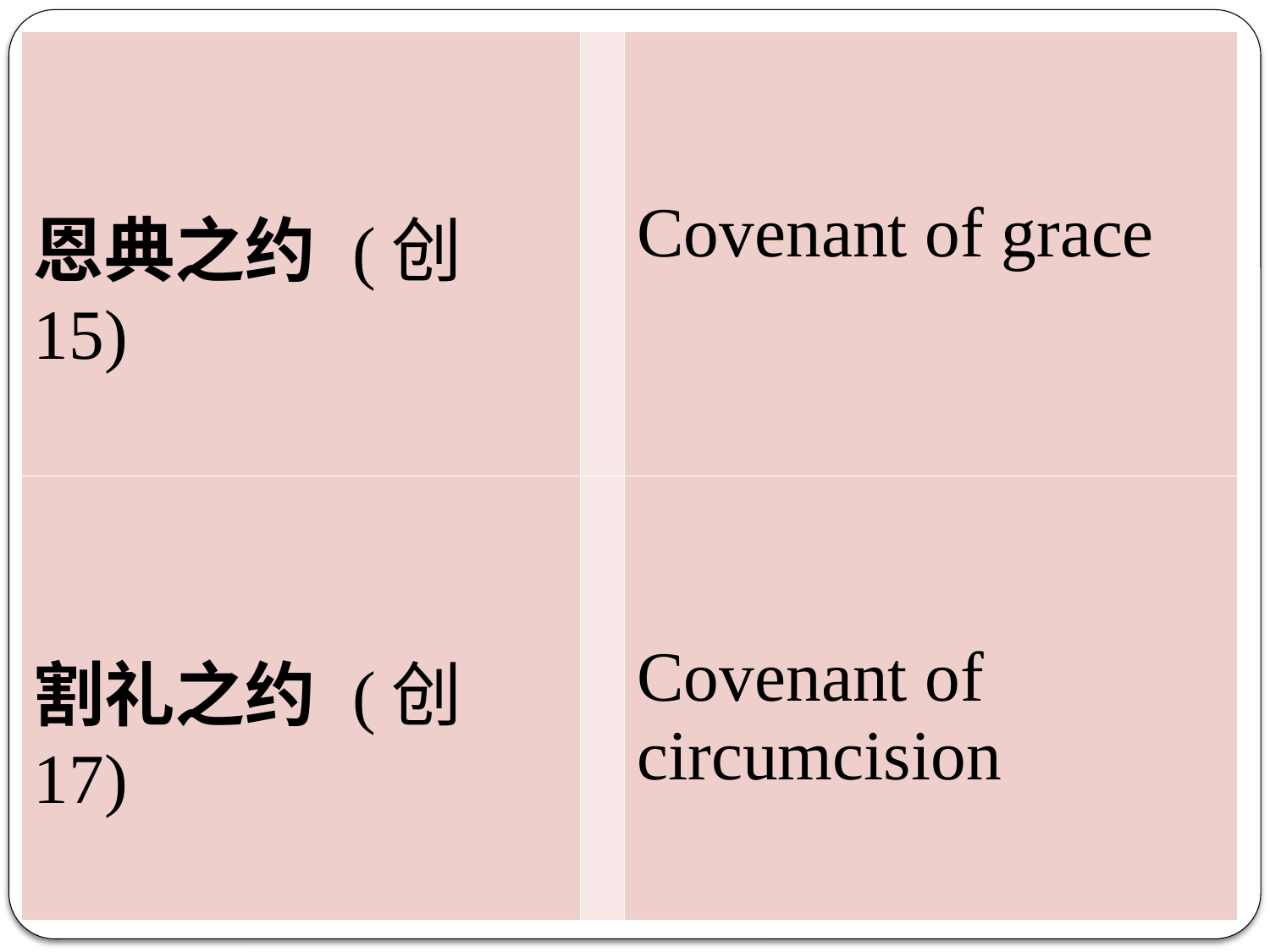

| 恩典之约 (创15) |  | Covenant of grace |
| --- | --- | --- |
| 割礼之约 (创17) |  | Covenant of circumcision |